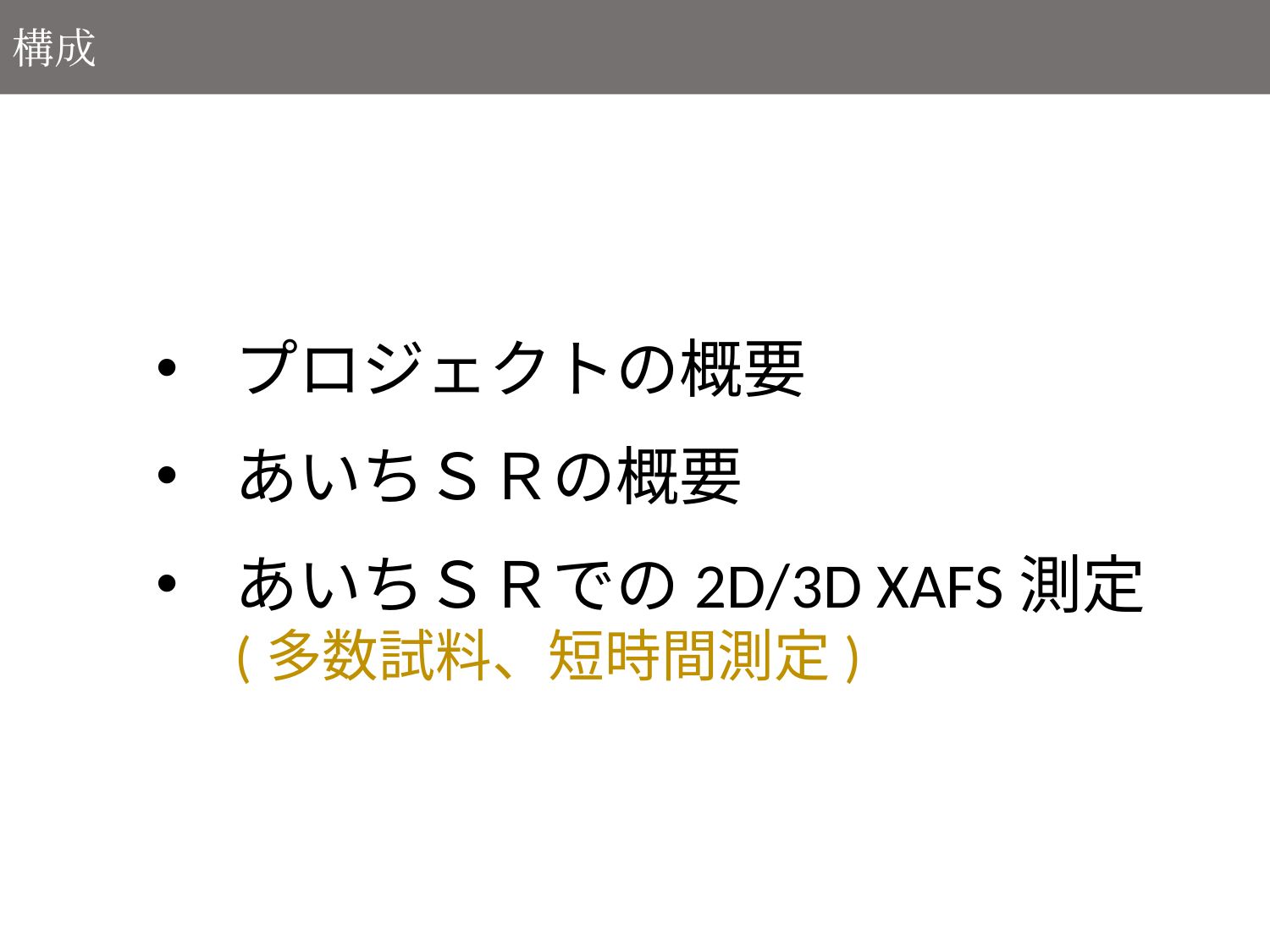

構成
プロジェクトの概要
あいちＳＲの概要
あいちＳＲでの2D/3D XAFS測定
(多数試料、短時間測定)